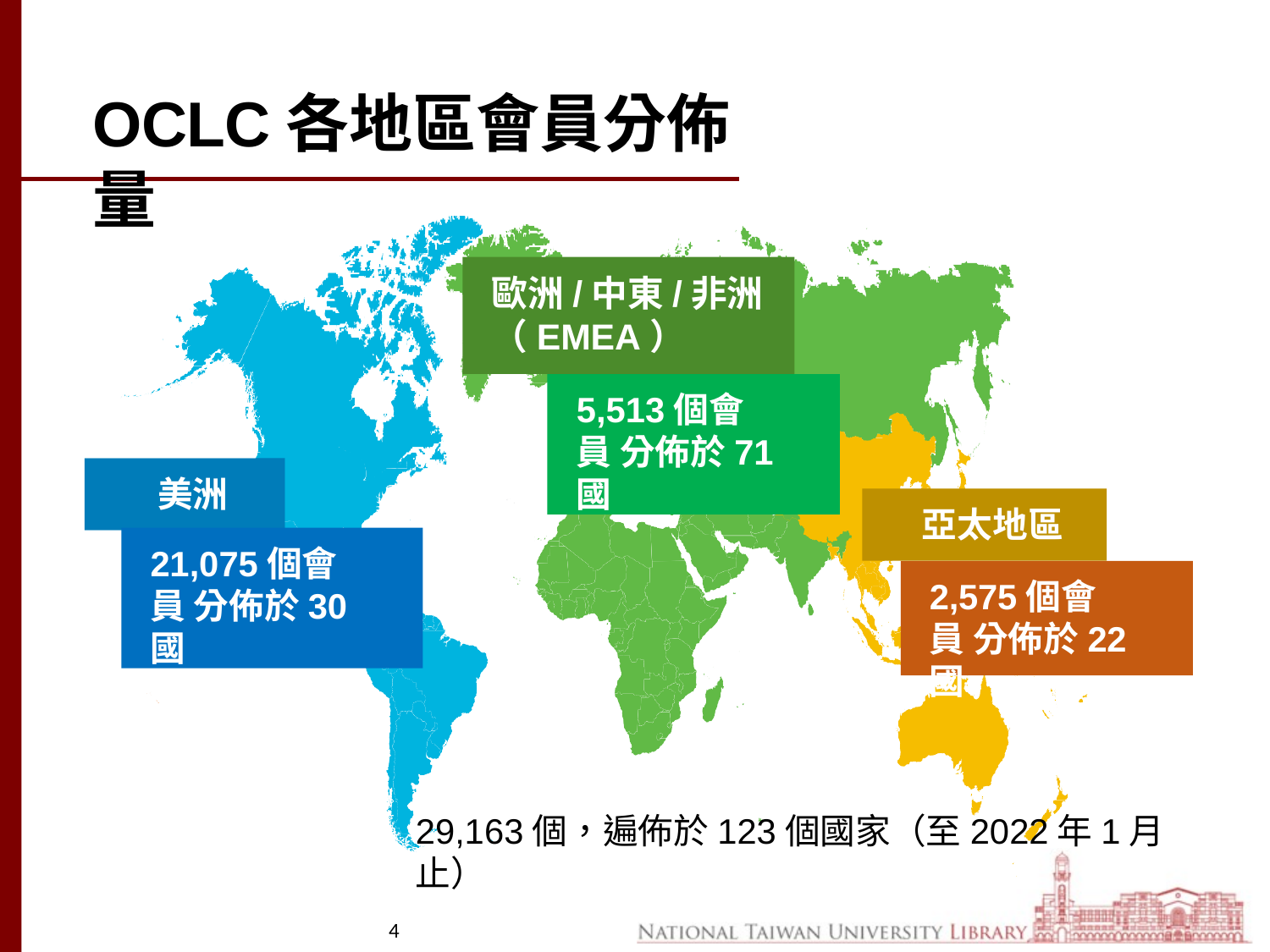

# OCLC各地區會員分佈量

歐洲/中東/非洲
（EMEA）
5,513個會員 分佈於71國
美洲

亞太地區
21,075個會員 分佈於30國

2,575個會員 分佈於22國

29,163個，遍佈於123個國家（至2022年1月止）

4